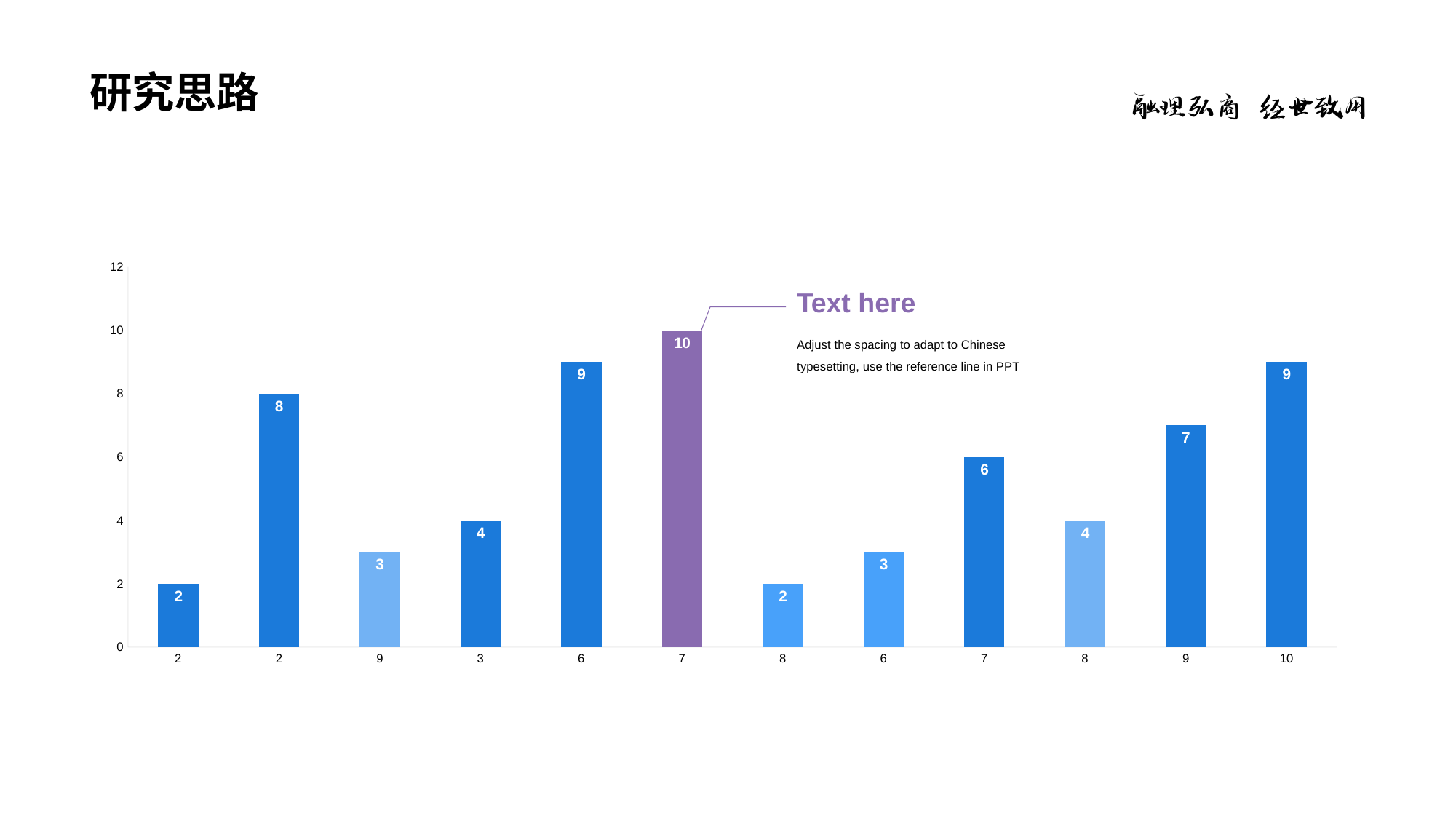

# 研究思路

### Chart

| Category | Y 值 |
|---|---|
| 2 | 2.0 |
| 2 | 8.0 |
| 9 | 3.0 |
| 3 | 4.0 |
| 6 | 9.0 |
| 7 | 10.0 |
| 8 | 2.0 |
| 6 | 3.0 |
| 7 | 6.0 |
| 8 | 4.0 |
| 9 | 7.0 |
| 10 | 9.0 |
Text here
Adjust the spacing to adapt to Chinese typesetting, use the reference line in PPT